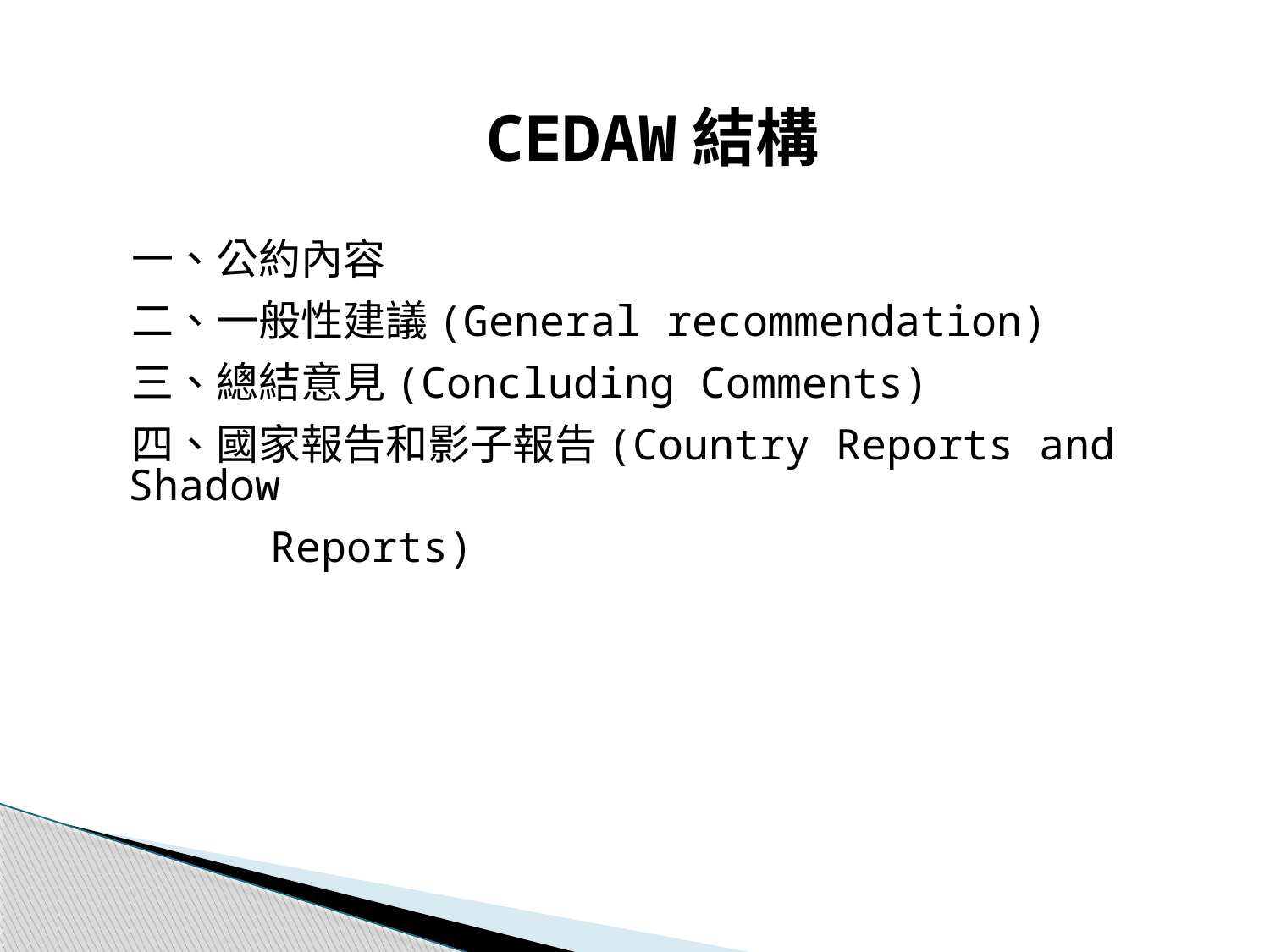

CEDAW結構

   一、公約內容
   二、一般性建議(General recommendation)
   三、總結意見(Concluding Comments)
   四、國家報告和影子報告(Country Reports and Shadow
       Reports)